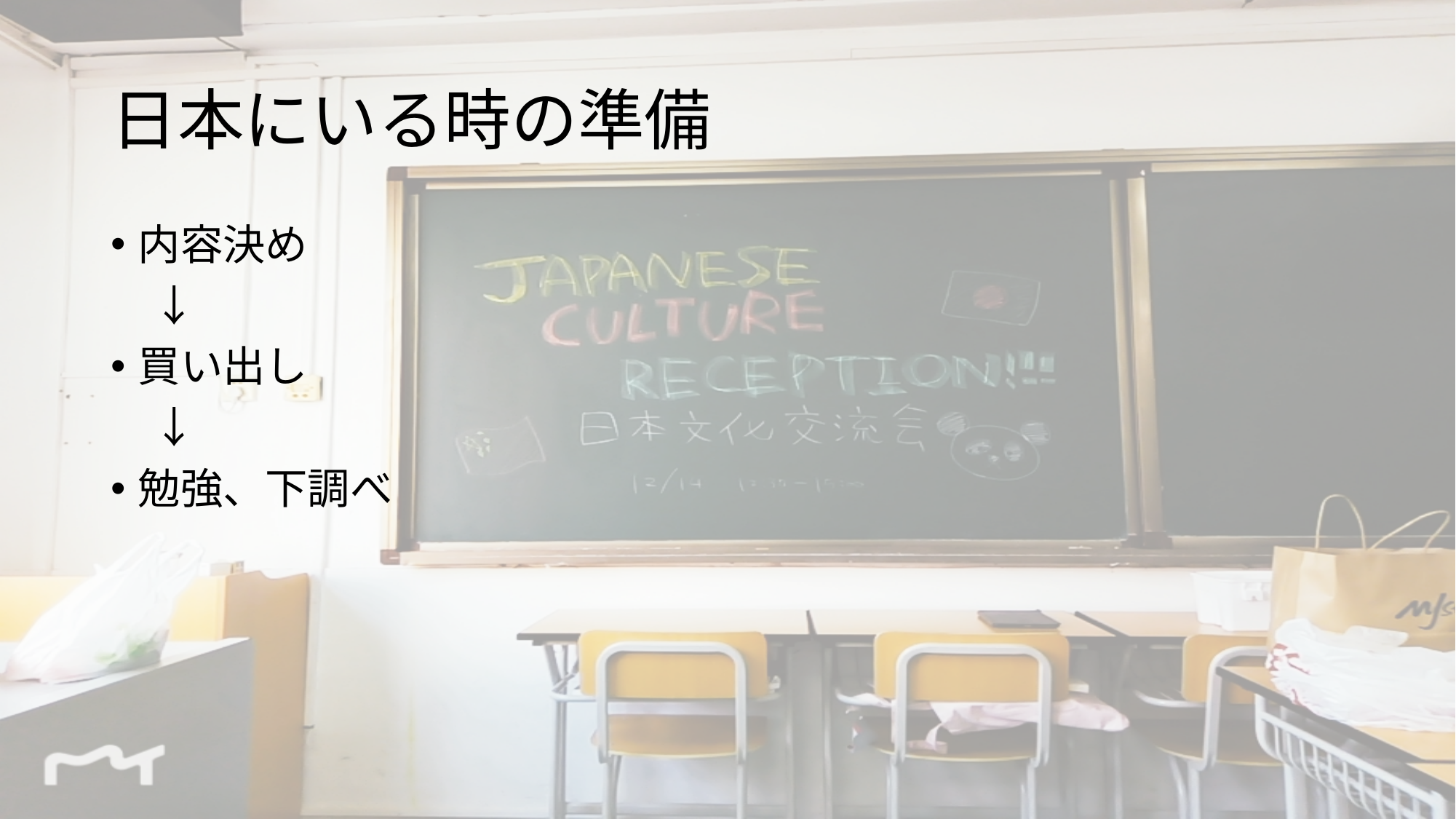

# 日本にいる時の準備
内容決め
　↓
買い出し
　↓
勉強、下調べ